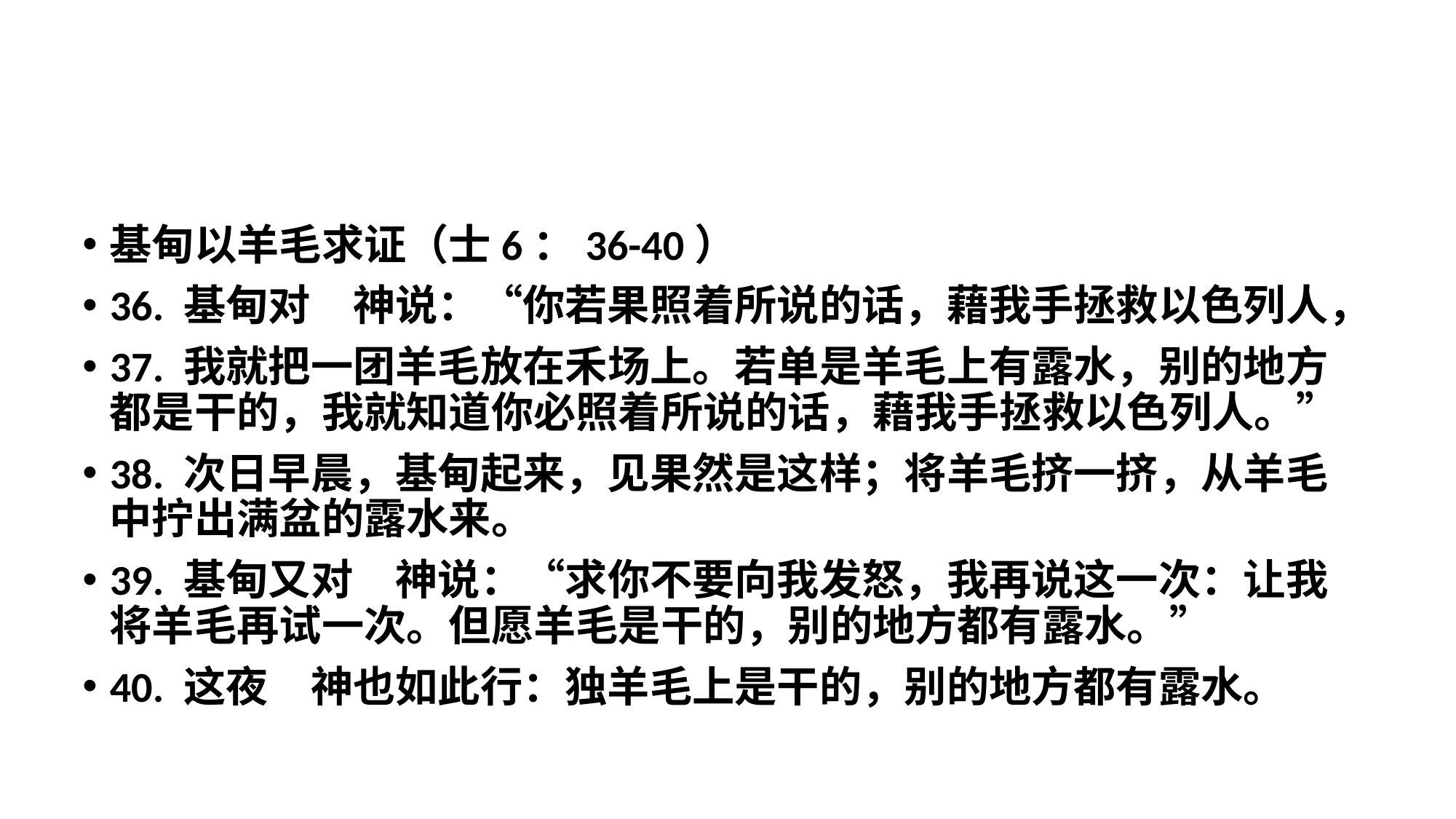

基甸以羊毛求证（士6：36-40）
36. 基甸对　神说：“你若果照着所说的话，藉我手拯救以色列人，
37. 我就把一团羊毛放在禾场上。若单是羊毛上有露水，别的地方都是干的，我就知道你必照着所说的话，藉我手拯救以色列人。”
38. 次日早晨，基甸起来，见果然是这样；将羊毛挤一挤，从羊毛中拧出满盆的露水来。
39. 基甸又对　神说：“求你不要向我发怒，我再说这一次：让我将羊毛再试一次。但愿羊毛是干的，别的地方都有露水。”
40. 这夜　神也如此行：独羊毛上是干的，别的地方都有露水。